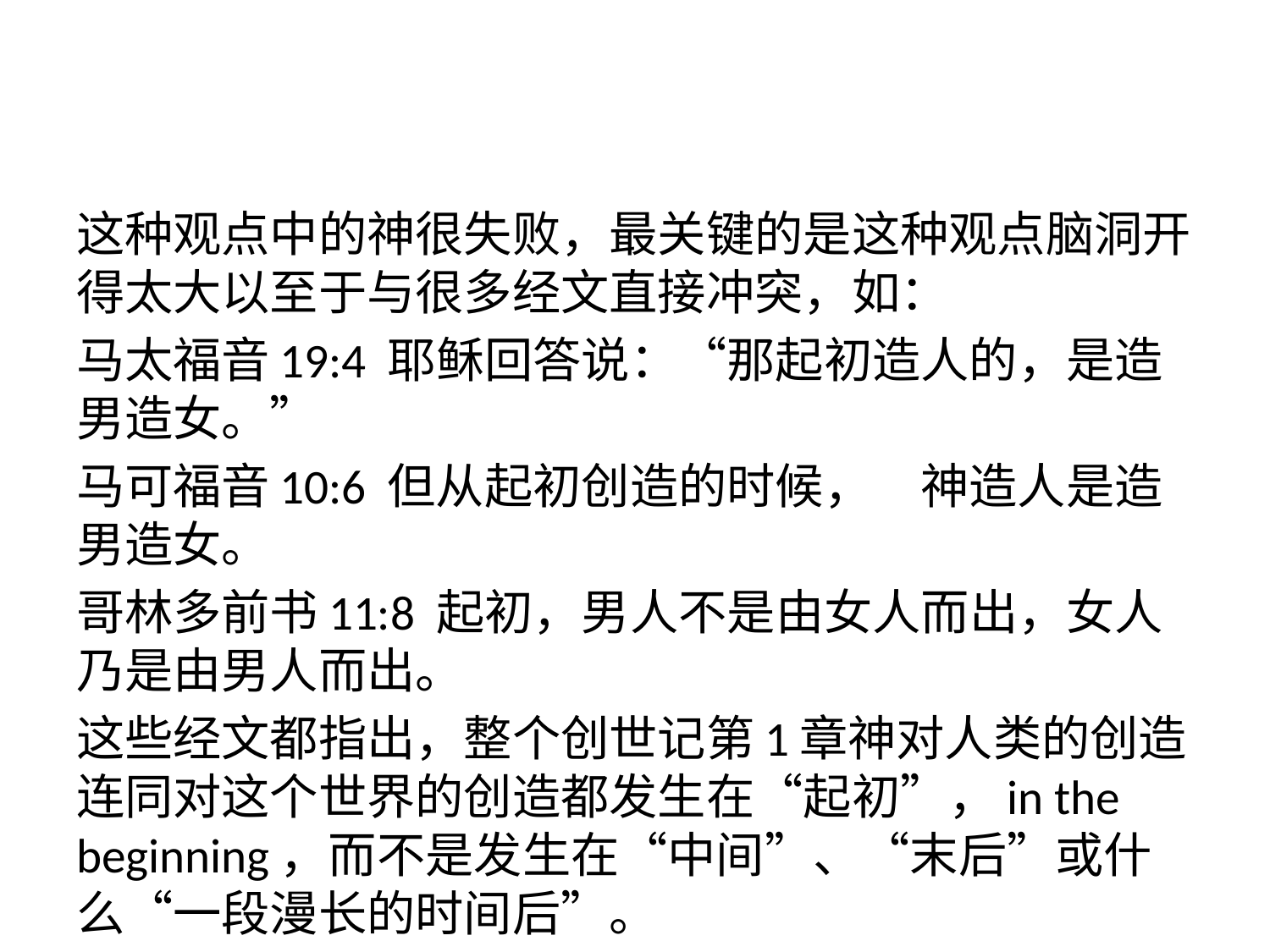

#
这种观点中的神很失败，最关键的是这种观点脑洞开得太大以至于与很多经文直接冲突，如：
马太福音19:4 耶稣回答说：“那起初造人的，是造男造女。”
马可福音10:6 但从起初创造的时候，　神造人是造男造女。
哥林多前书11:8 起初，男人不是由女人而出，女人乃是由男人而出。
这些经文都指出，整个创世记第1章神对人类的创造连同对这个世界的创造都发生在“起初”，in the beginning，而不是发生在“中间”、“末后”或什么“一段漫长的时间后”。